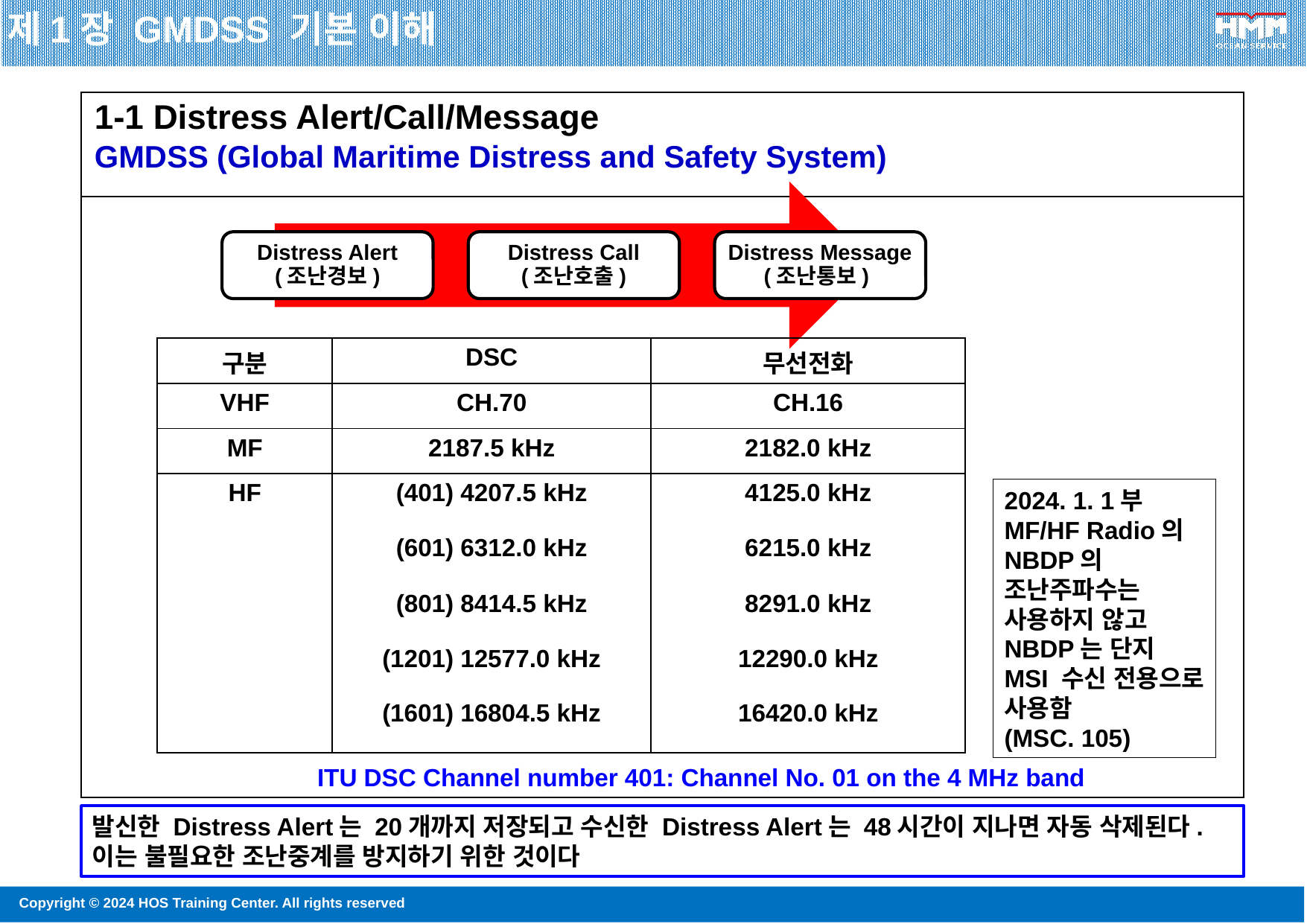

제1장 GMDSS 기본 이해
| 1-1 Distress Alert/Call/Message GMDSS (Global Maritime Distress and Safety System) |
| --- |
|  |

Distress Alert
(조난경보)
Distress Call
(조난호출)
Distress Message
(조난통보))

RTF
4125
6215
8291
12290
16420

| 구분 | DSC | 무선전화 |
| --- | --- | --- |
| VHF | CH.70 | CH.16 |
| MF | 2187.5 kHz | 2182.0 kHz |
| HF | (401) 4207.5 kHz (601) 6312.0 kHz (801) 8414.5 kHz (1201) 12577.0 kHz (1601) 16804.5 kHz | 4125.0 kHz 6215.0 kHz 8291.0 kHz 12290.0 kHz 16420.0 kHz |

NBDP
4177.5
6268
8376.5
12520
16695

2024. 1. 1부
MF/HF Radio의
NBDP의
조난주파수는
사용하지 않고
NBDP는 단지 MSI 수신 전용으로 사용함
(MSC. 105)
ITU DSC Channel number 401: Channel No. 01 on the 4 MHz band
발신한 Distress Alert는 20개까지 저장되고 수신한 Distress Alert는 48시간이 지나면 자동 삭제된다. 이는 불필요한 조난중계를 방지하기 위한 것이다
5